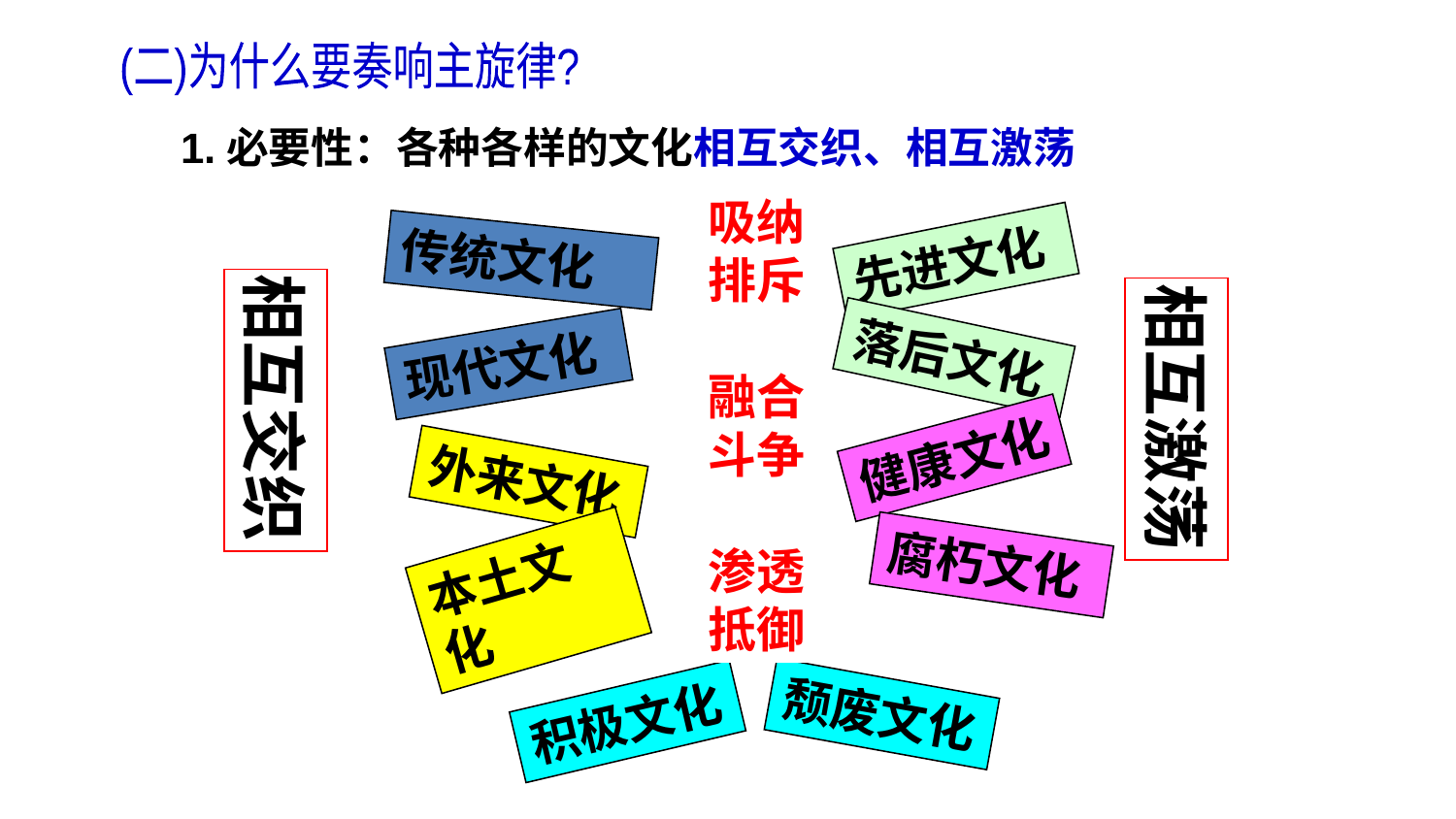

(二)为什么要奏响主旋律?
1.必要性：各种各样的文化相互交织、相互激荡
吸纳
排斥

融合
斗争

渗透
抵御
传统文化
现代文化
先进文化
落后文化
相互交织
相互激荡
健康文化
腐朽文化
外来文化
本土文化
颓废文化
积极文化